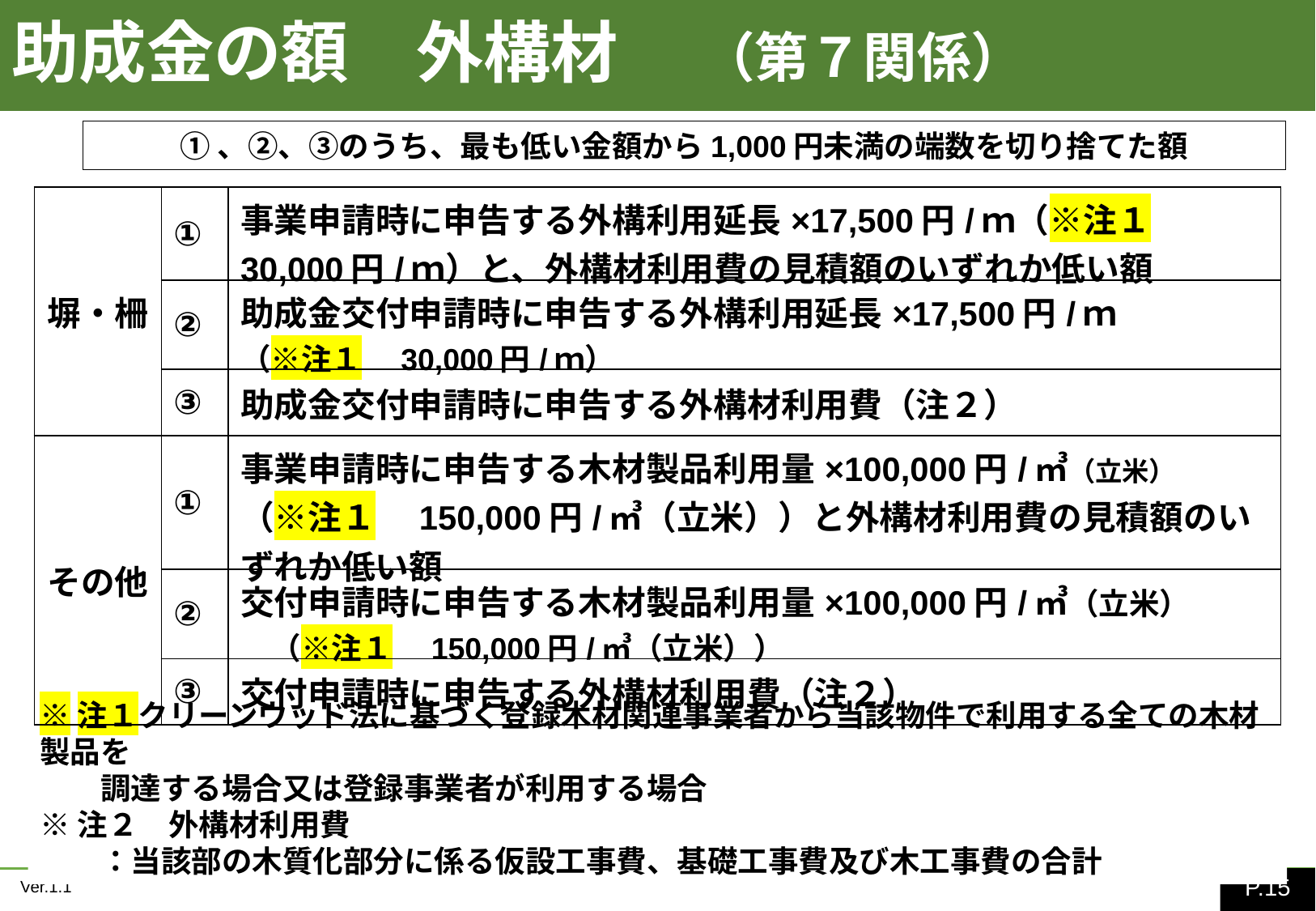

助成金の額　外構材　 （第７関係）

①、②、③のうち、最も低い金額から1,000円未満の端数を切り捨てた額
| 塀・柵 | ① | 事業申請時に申告する外構利用延長×17,500円/ｍ（※注１　30,000円/ｍ）と、外構材利用費の見積額のいずれか低い額 |
| --- | --- | --- |
|  | ② | 助成金交付申請時に申告する外構利用延長×17,500円/ｍ （※注１　30,000円/ｍ） |
|  | ③ | 助成金交付申請時に申告する外構材利用費（注２） |
| その他 | ① | 事業申請時に申告する木材製品利用量×100,000円/㎥（立米）　（※注１　150,000円/㎥（立米））と外構材利用費の見積額のいずれか低い額 |
| --- | --- | --- |
|  | ② | 交付申請時に申告する木材製品利用量×100,000円/㎥（立米） 　（※注１　150,000円/㎥（立米）） |
|  | ③ | 交付申請時に申告する外構材利用費（注２） |
※注１クリーンウッド法に基づく登録木材関連事業者から当該物件で利用する全ての木材製品を
　　調達する場合又は登録事業者が利用する場合
※注２　外構材利用費
　　：当該部の木質化部分に係る仮設工事費、基礎工事費及び木工事費の合計